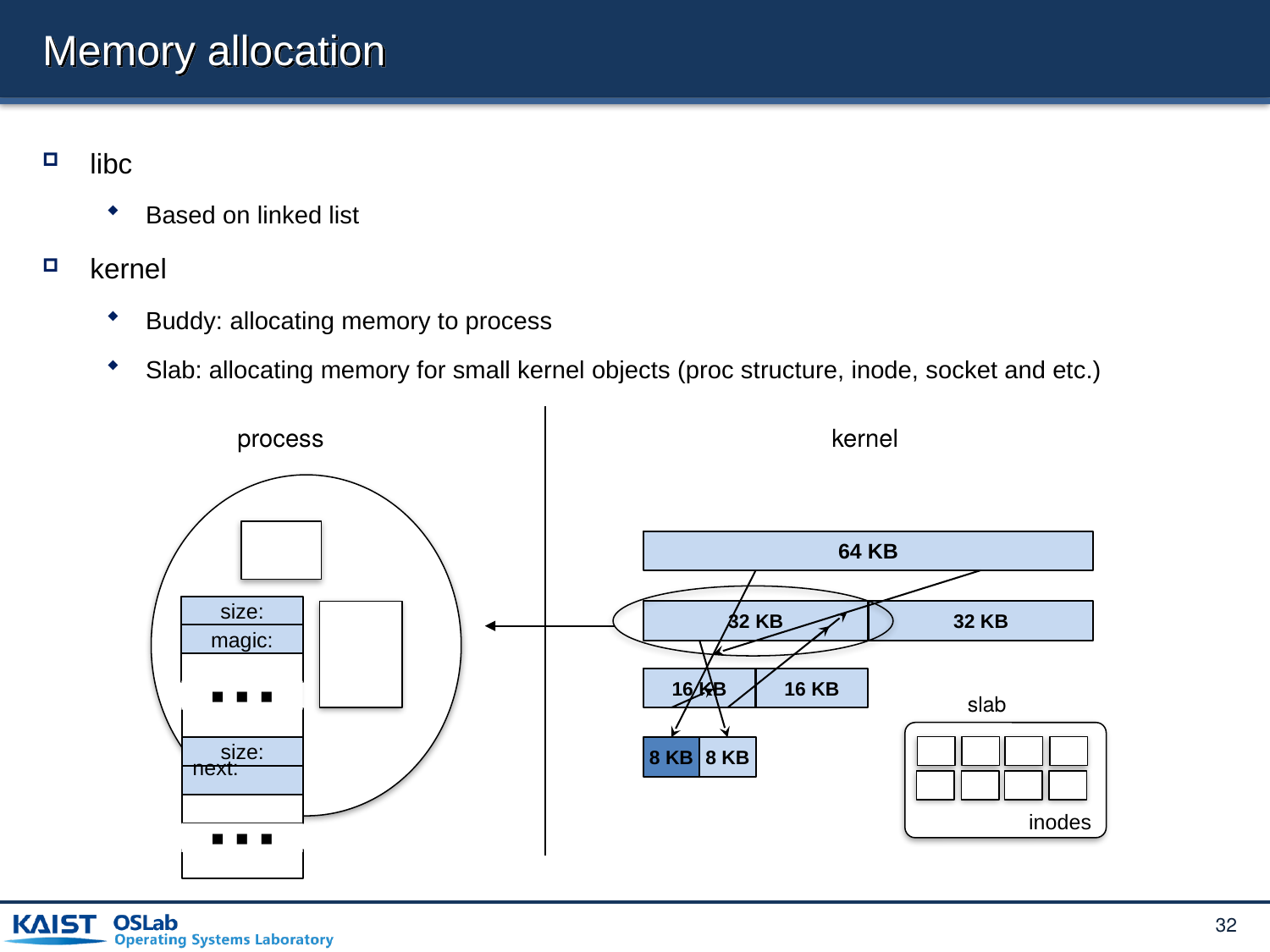

# Memory allocation
libc
Based on linked list
kernel
Buddy: allocating memory to process
Slab: allocating memory for small kernel objects (proc structure, inode, socket and etc.)

process
kernel

64 KB
32 KB
32 KB
16 KB
16 KB
8 KB
8 KB

size:
magic:

■  ■  ■

size:
next:

커널
■  ■  ■

slab

inodes
32